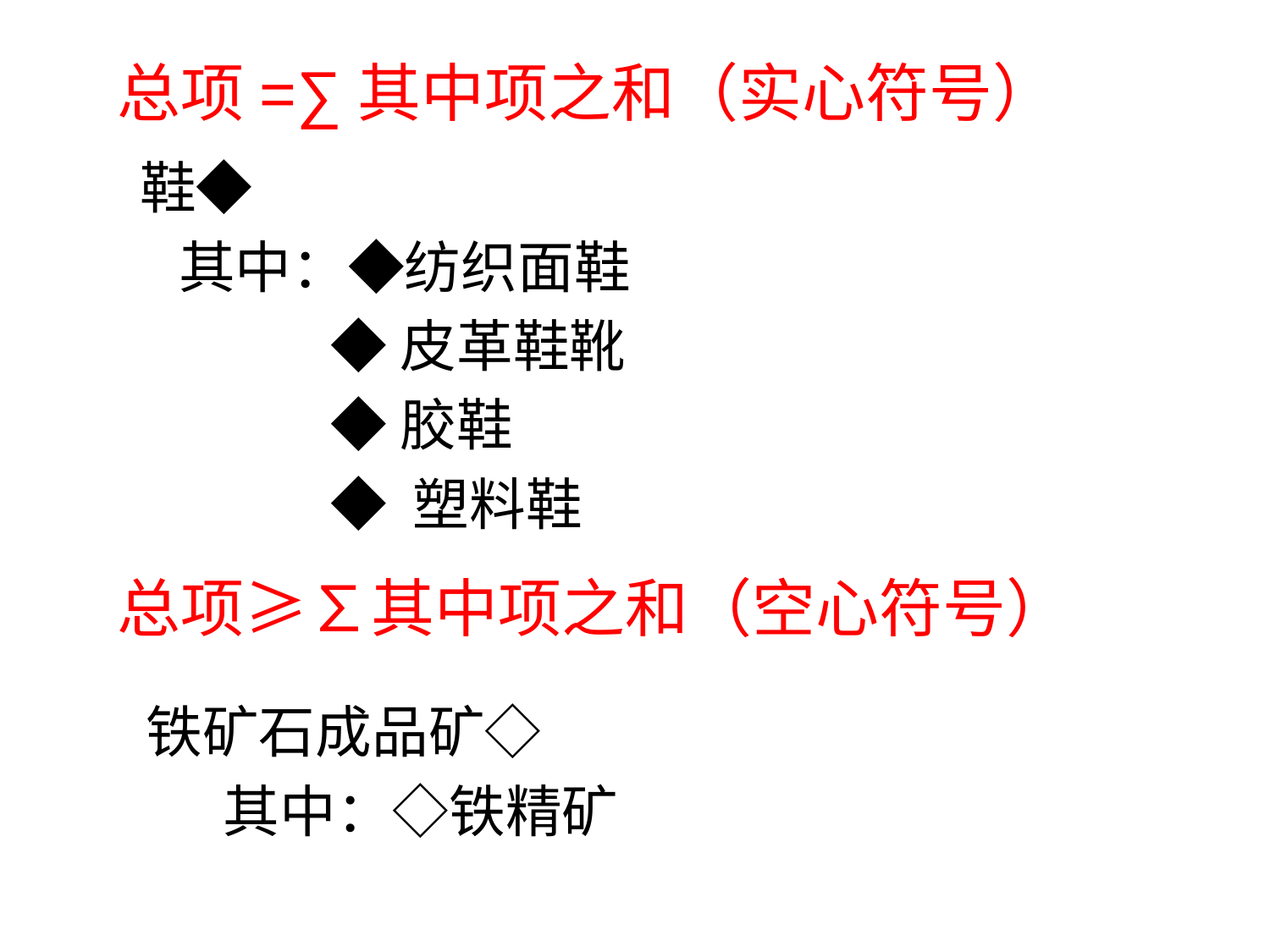

# 总项=∑其中项之和（实心符号）
鞋◆
  其中：◆纺织面鞋
               ◆皮革鞋靴
               ◆胶鞋
               ◆ 塑料鞋

总项≥∑其中项之和（空心符号）
铁矿石成品矿◇
     其中：◇铁精矿